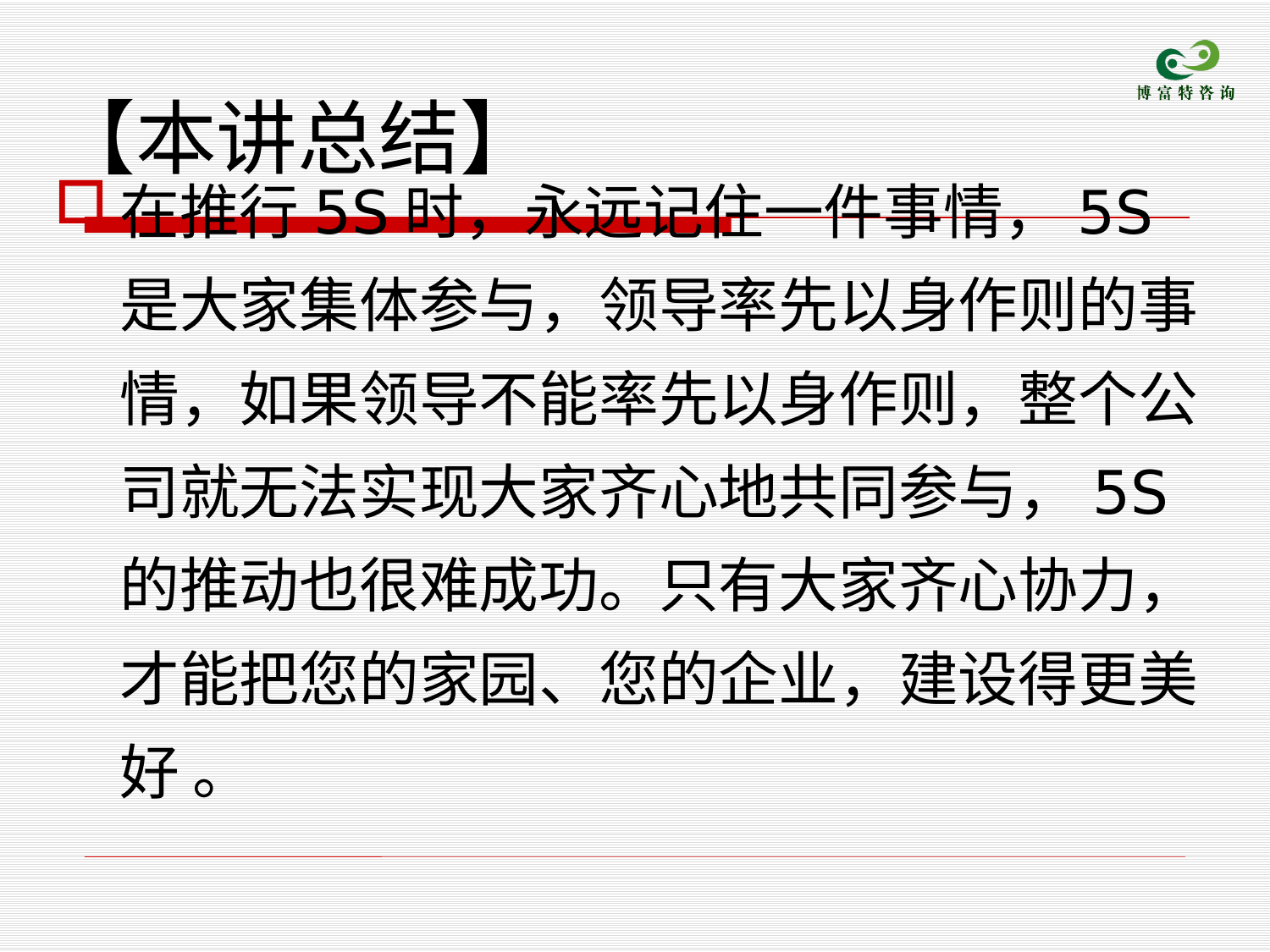

# 【本讲总结】
在推行5S时，永远记住一件事情，5S是大家集体参与，领导率先以身作则的事情，如果领导不能率先以身作则，整个公司就无法实现大家齐心地共同参与，5S的推动也很难成功。只有大家齐心协力，才能把您的家园、您的企业，建设得更美好 。

                                   完稿于2004年3月10日

805